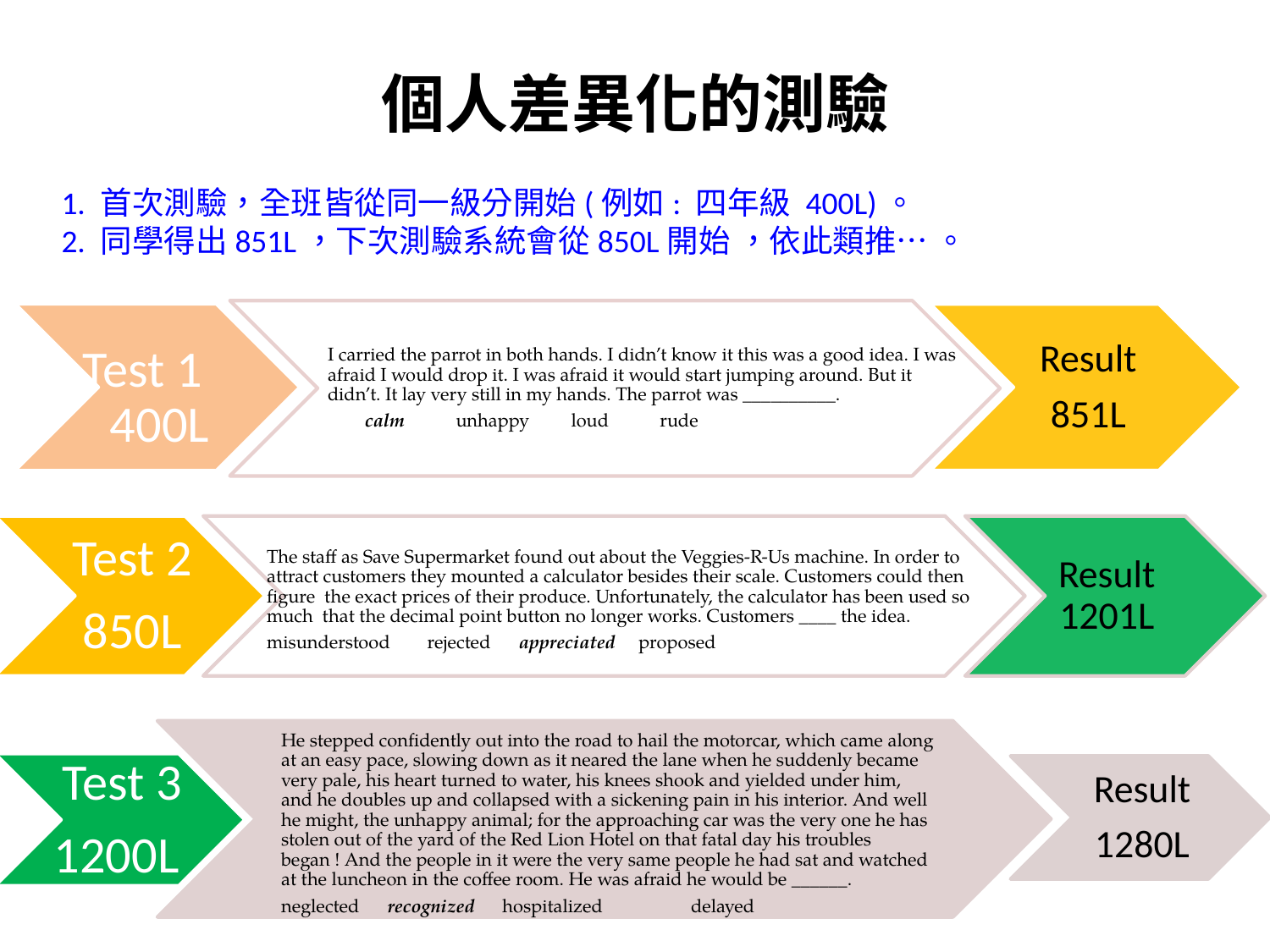

# 個人差異化的測驗
1. 首次測驗，全班皆從同一級分開始(例如: 四年級 400L)。
2. 同學得出851L，下次測驗系統會從850L開始 ，依此類推… 。

I carried the parrot in both hands. I didn’t know it this was a good idea. I was afraid I would drop it. I was afraid it would start jumping around. But it didn’t. It lay very still in my hands. The parrot was __________.
        calm           unhappy         loud           rude

Test 1     400L

Result
851L

The staff as Save Supermarket found out about the Veggies-R-Us machine. In order to attract customers they mounted a calculator besides their scale. Customers could then figure  the exact prices of their produce. Unfortunately, the calculator has been used so much  that the decimal point button no longer works. Customers ____ the idea.
misunderstood        rejected      appreciated     proposed

Test 2
850L

Result 1201L
He stepped confidently out into the road to hail the motorcar, which came along at an easy pace, slowing down as it neared the lane when he suddenly became very pale, his heart turned to water, his knees shook and yielded under him, and he doubles up and collapsed with a sickening pain in his interior. And well he might, the unhappy animal; for the approaching car was the very one he has stolen out of the yard of the Red Lion Hotel on that fatal day his troubles began ! And the people in it were the very same people he had sat and watched at the luncheon in the coffee room. He was afraid he would be ______.
neglected      recognized      hospitalized                   delayed

Test 3
1200L

Result
1280L